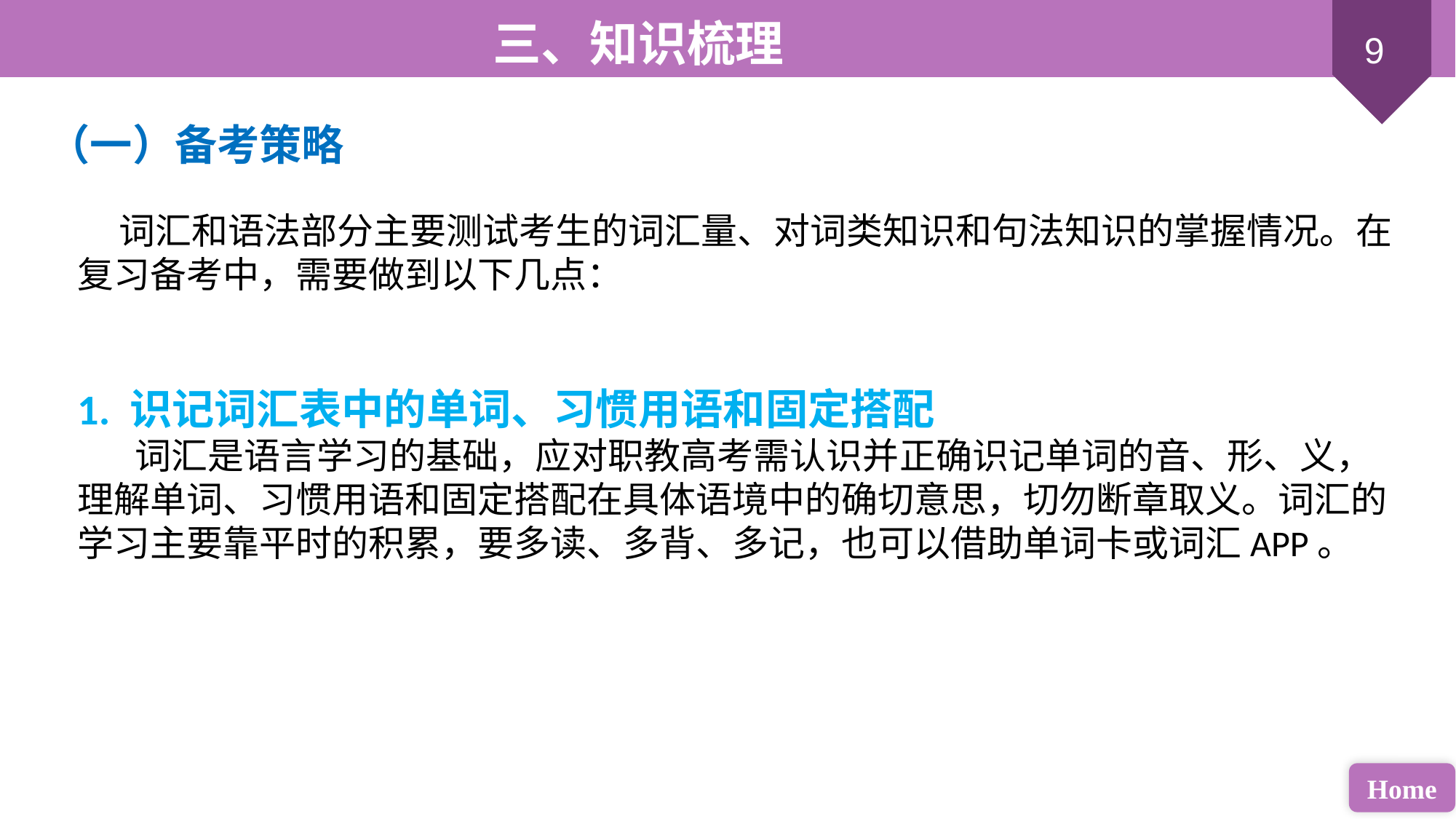

（一）备考策略
    词汇和语法部分主要测试考生的词汇量、对词类知识和句法知识的掌握情况。在复习备考中，需要做到以下几点：
1. 识记词汇表中的单词、习惯用语和固定搭配
      词汇是语言学习的基础，应对职教高考需认识并正确识记单词的音、形、义，理解单词、习惯用语和固定搭配在具体语境中的确切意思，切勿断章取义。词汇的学习主要靠平时的积累，要多读、多背、多记，也可以借助单词卡或词汇APP。